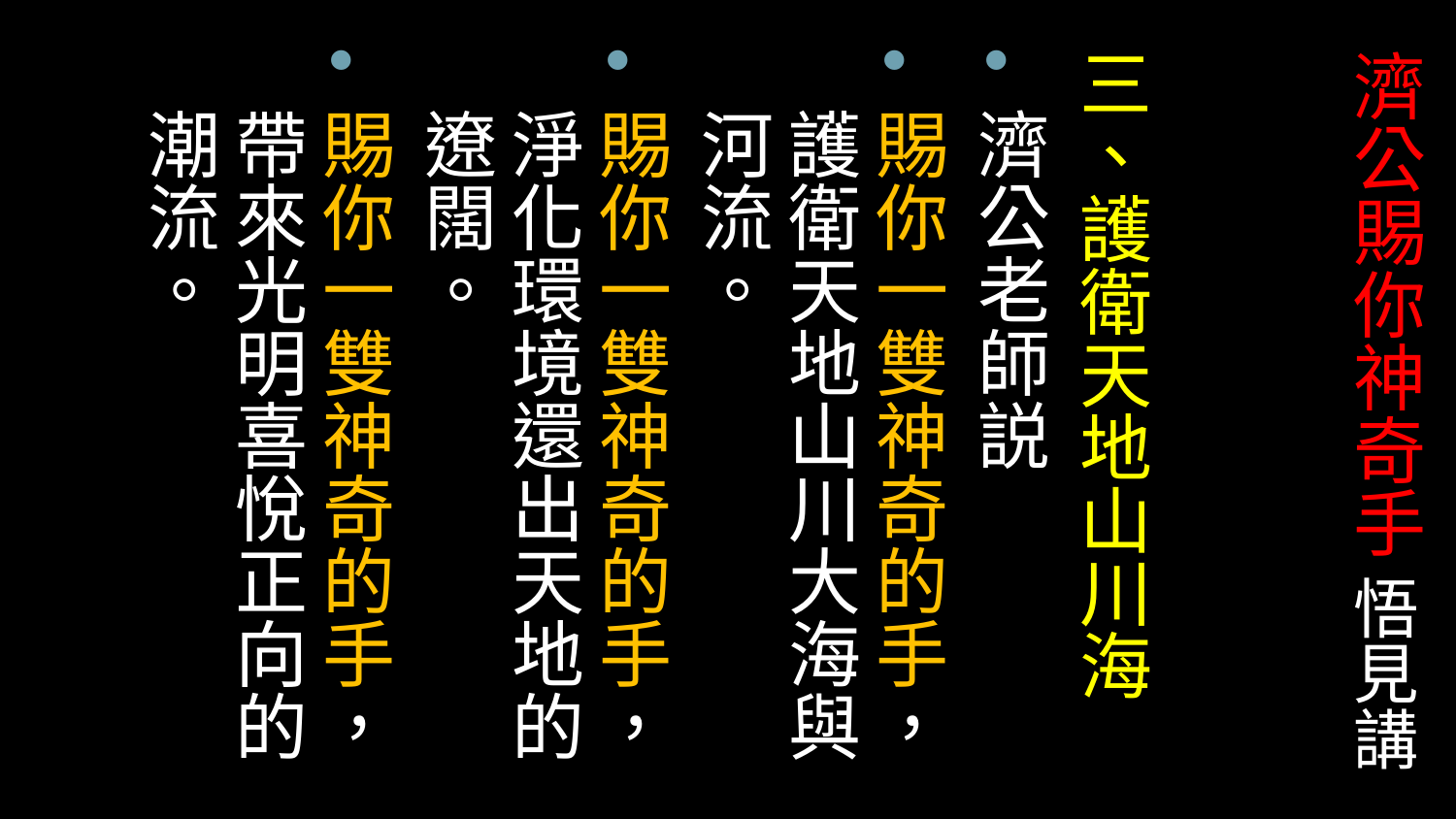

三、護衛天地山川海
濟公老師説
賜你一雙神奇的手，護衛天地山川大海與河流。
賜你一雙神奇的手，淨化環境還出天地的遼闊。
賜你一雙神奇的手，帶來光明喜悅正向的潮流。

# 濟公賜你神奇手 悟見講